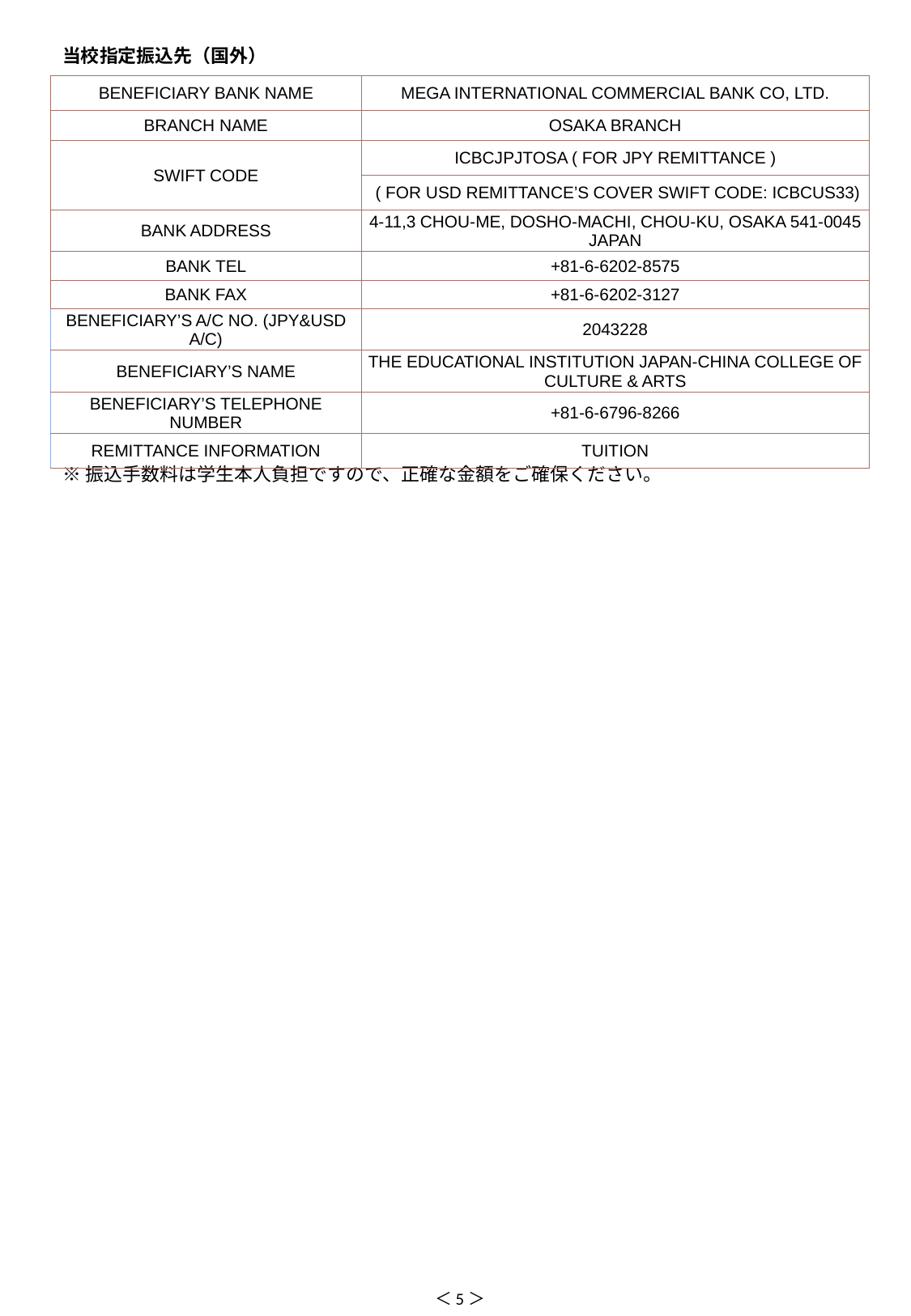

当校指定振込先（国外）
| BENEFICIARY BANK NAME | MEGA INTERNATIONAL COMMERCIAL BANK CO, LTD. |
| --- | --- |
| BRANCH NAME | OSAKA BRANCH |
| SWIFT CODE | ICBCJPJTOSA ( FOR JPY REMITTANCE ) |
|  | ( FOR USD REMITTANCE’S COVER SWIFT CODE: ICBCUS33) |
| BANK ADDRESS | 4-11,3 CHOU-ME, DOSHO-MACHI, CHOU-KU, OSAKA 541-0045 JAPAN |
| BANK TEL | +81-6-6202-8575 |
| BANK FAX | +81-6-6202-3127 |
| BENEFICIARY’S A/C NO. (JPY&USD A/C) | 2043228 |
| BENEFICIARY’S NAME | THE EDUCATIONAL INSTITUTION JAPAN-CHINA COLLEGE OF CULTURE & ARTS |
| BENEFICIARY’S TELEPHONE NUMBER | +81-6-6796-8266 |
| REMITTANCE INFORMATION | TUITION |
※振込手数料は学生本人負担ですので、正確な金額をご確保ください。
＜5＞